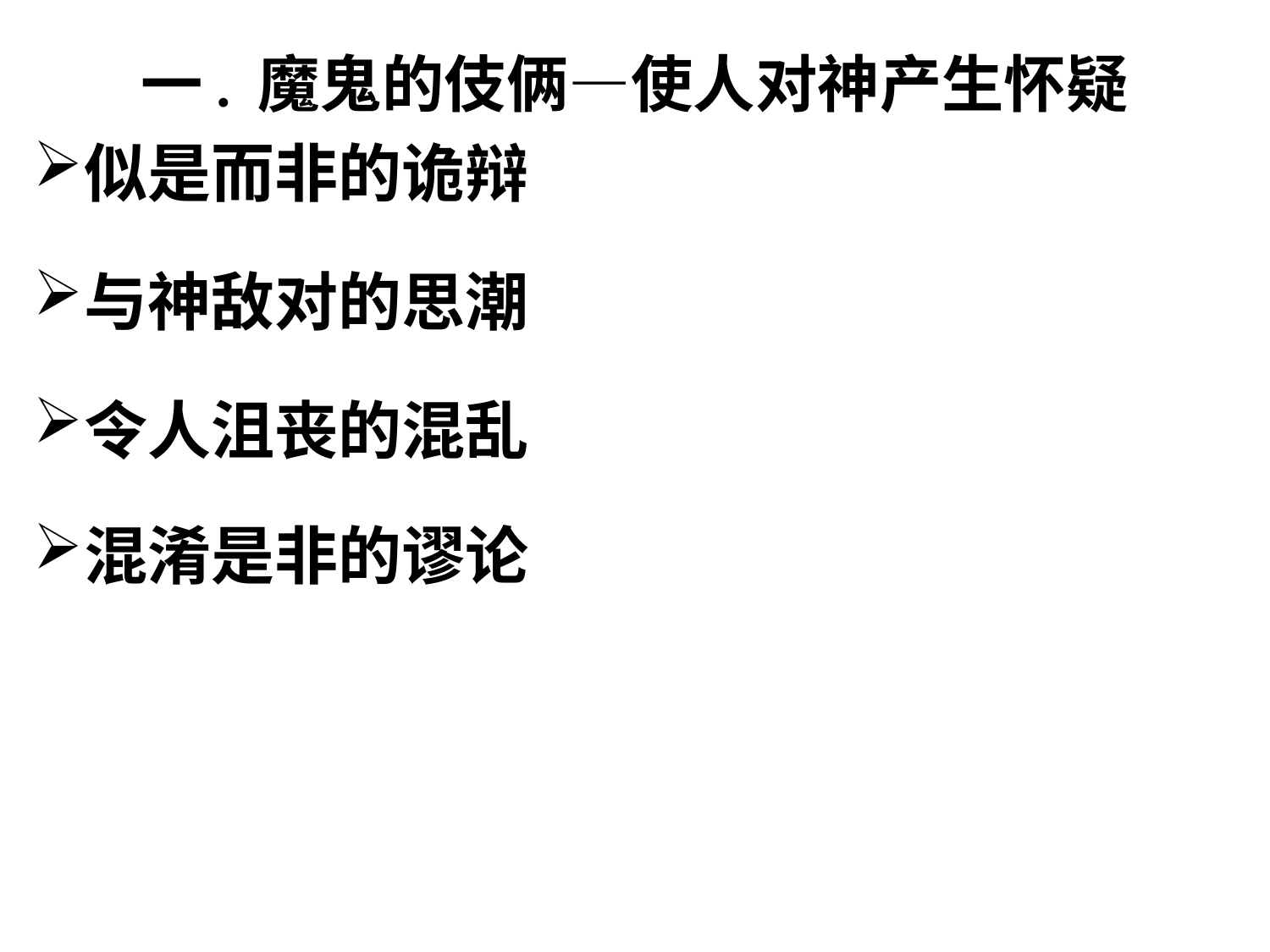

# 一. 魔鬼的伎俩—使人对神产生怀疑
似是而非的诡辩

与神敌对的思潮

令人沮丧的混乱

混淆是非的谬论